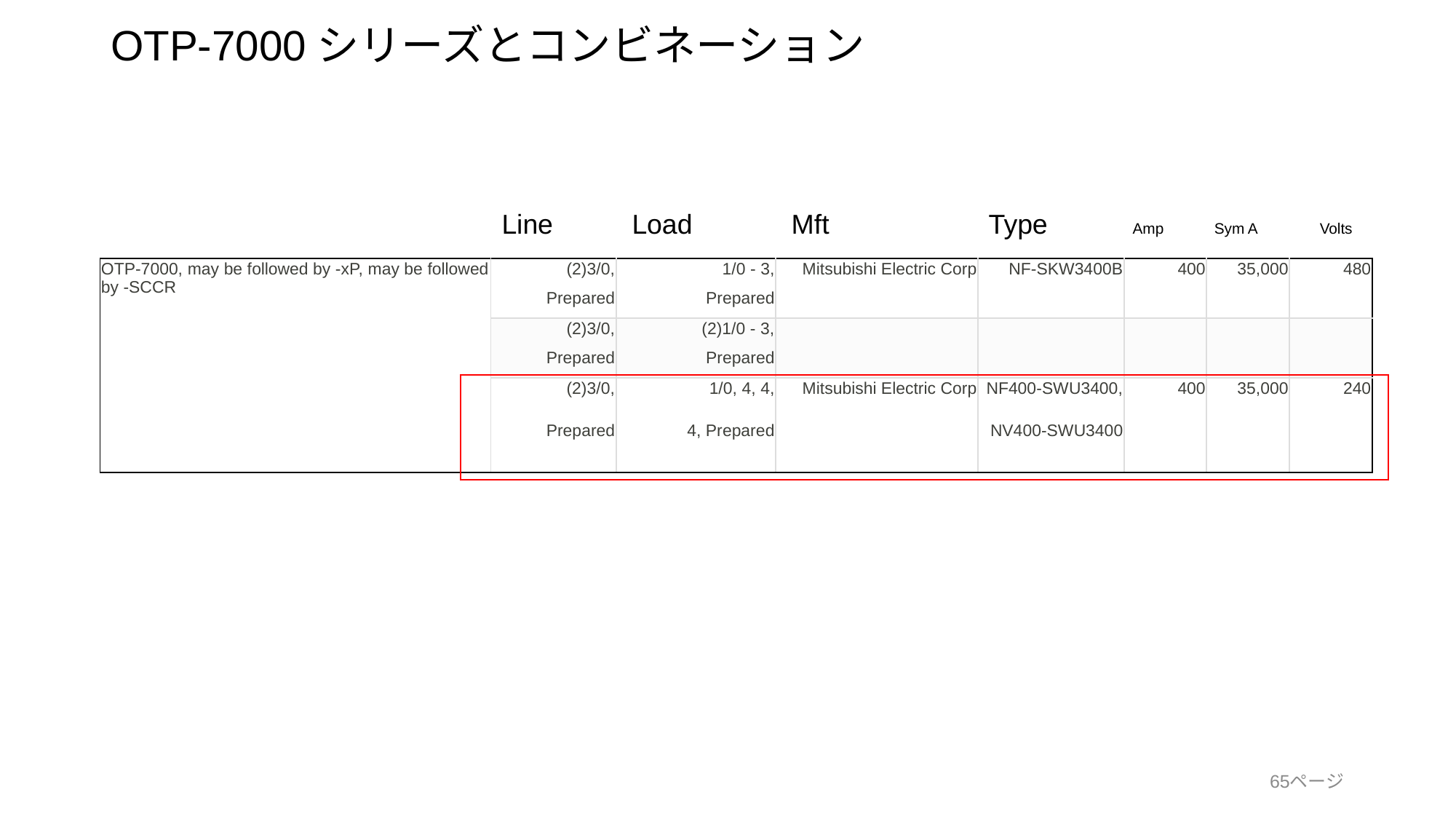

# OTP-7000シリーズとコンビネーション
Line 　     Load             Mft                     Type           Amp      　 Sym A      　　Volts
| OTP-7000, may be followed by -xP, may be followed by -SCCR | (2)3/0, | 1/0 - 3, | Mitsubishi Electric Corp | NF-SKW3400B | 400 | 35,000 | 480 |
| --- | --- | --- | --- | --- | --- | --- | --- |
|  | Prepared | Prepared |  |  |  |  |  |
|  | (2)3/0, | (2)1/0 - 3, |  |  |  |  |  |
|  | Prepared | Prepared |  |  |  |  |  |
|  | (2)3/0, | 1/0, 4, 4, | Mitsubishi Electric Corp | NF400-SWU3400, | 400 | 35,000 | 240 |
|  | Prepared | 4, Prepared |  | NV400-SWU3400 |  |  |  |

65ページ